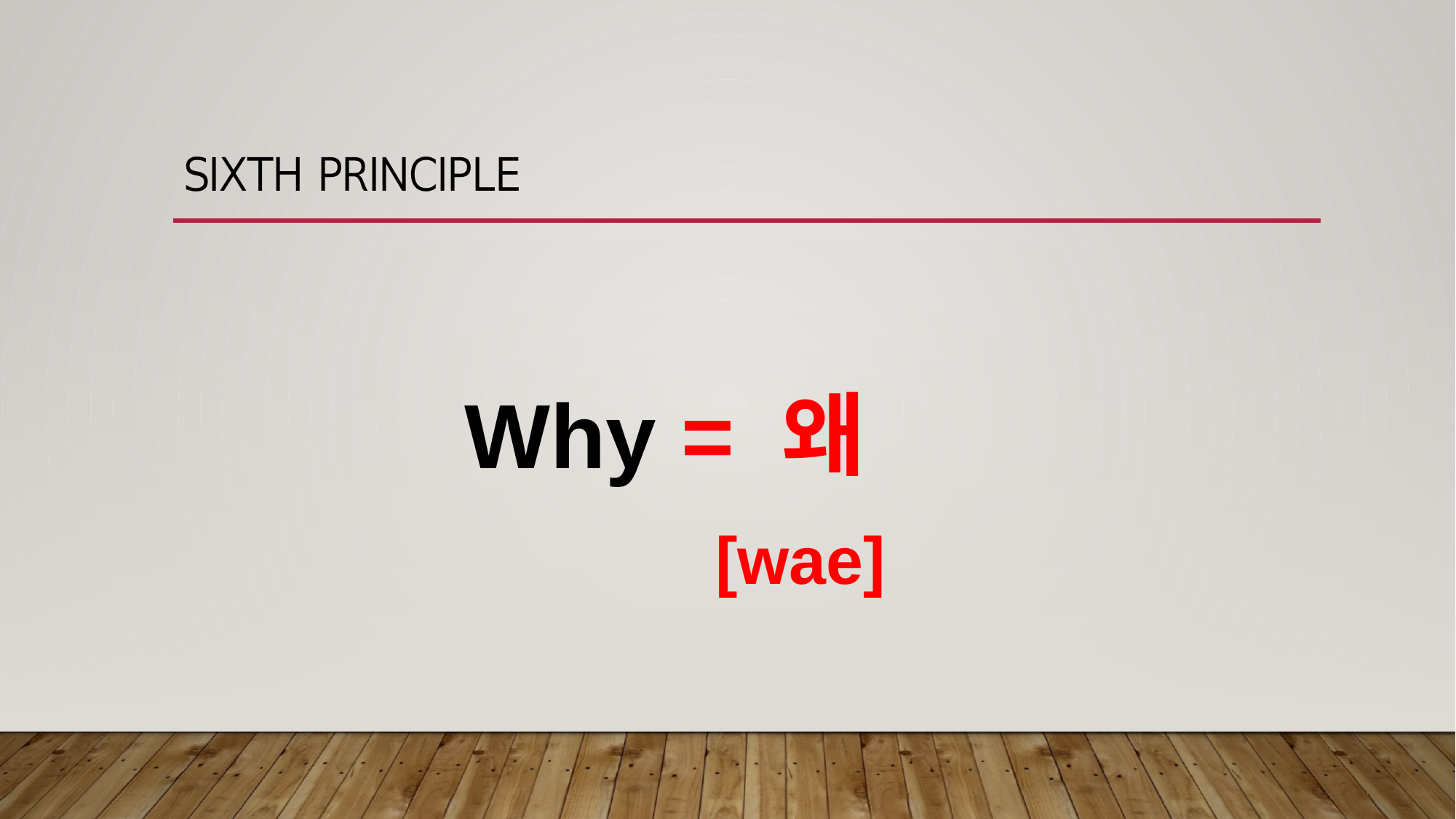

# Sixth principle
Why = 왜
                              [wae]